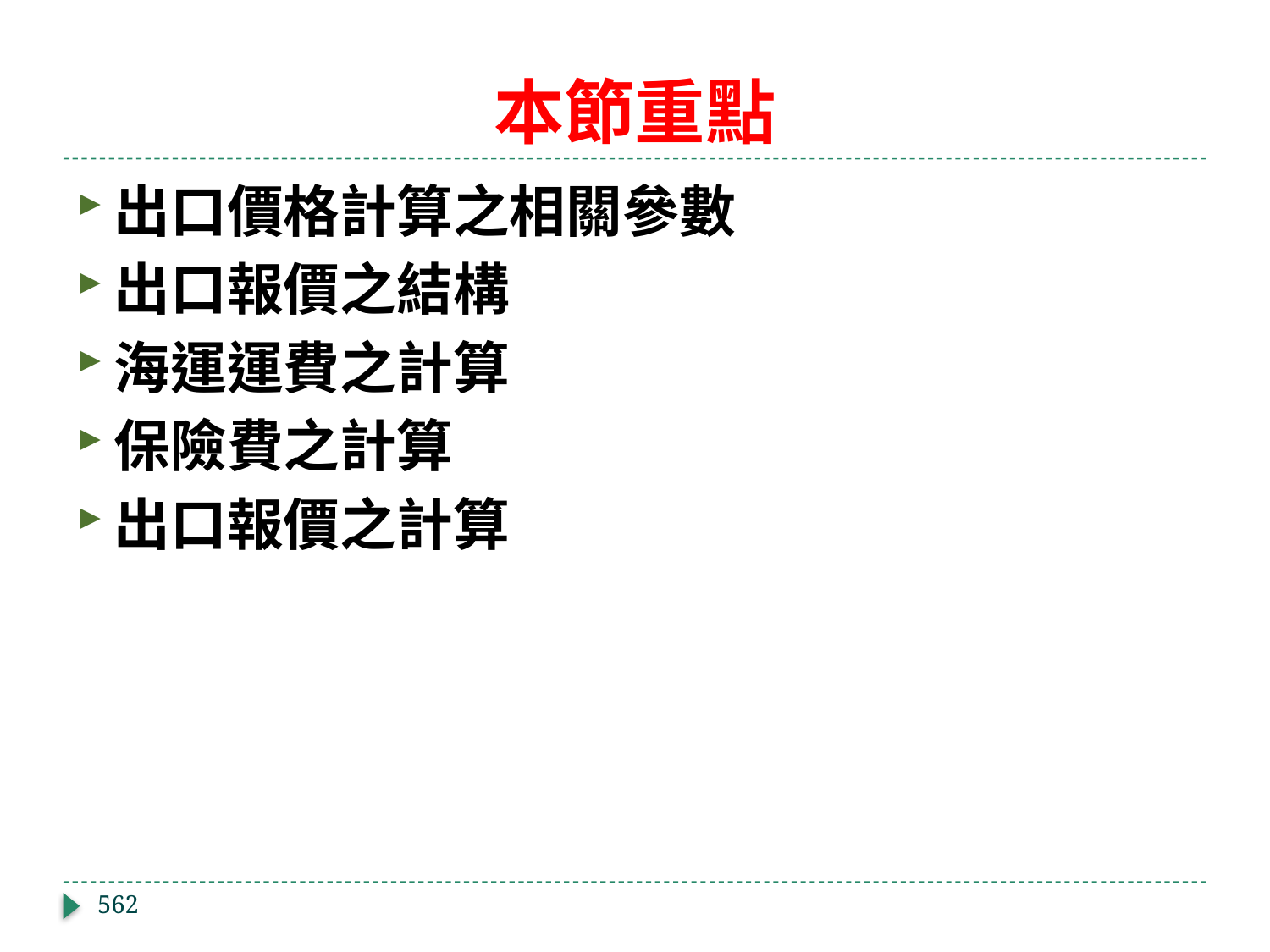

# 本節重點
出口價格計算之相關參數
出口報價之結構
海運運費之計算
保險費之計算
出口報價之計算
562